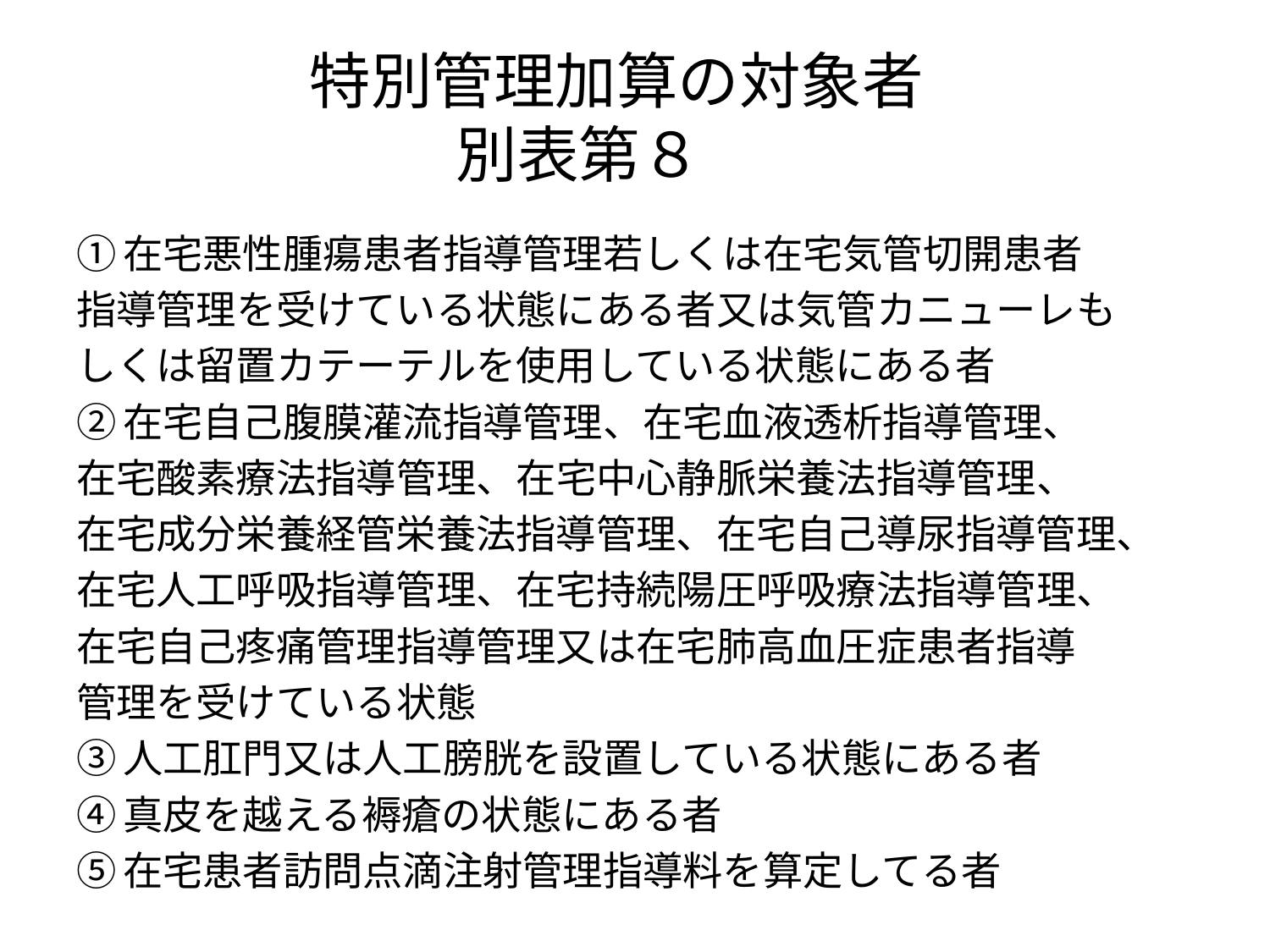

# 特別管理加算の対象者 別表第８
①在宅悪性腫瘍患者指導管理若しくは在宅気管切開患者
指導管理を受けている状態にある者又は気管カニューレも
しくは留置カテーテルを使用している状態にある者
②在宅自己腹膜灌流指導管理、在宅血液透析指導管理、
在宅酸素療法指導管理、在宅中心静脈栄養法指導管理、
在宅成分栄養経管栄養法指導管理、在宅自己導尿指導管理、
在宅人工呼吸指導管理、在宅持続陽圧呼吸療法指導管理、
在宅自己疼痛管理指導管理又は在宅肺高血圧症患者指導
管理を受けている状態
③人工肛門又は人工膀胱を設置している状態にある者
④真皮を越える褥瘡の状態にある者
⑤在宅患者訪問点滴注射管理指導料を算定してる者